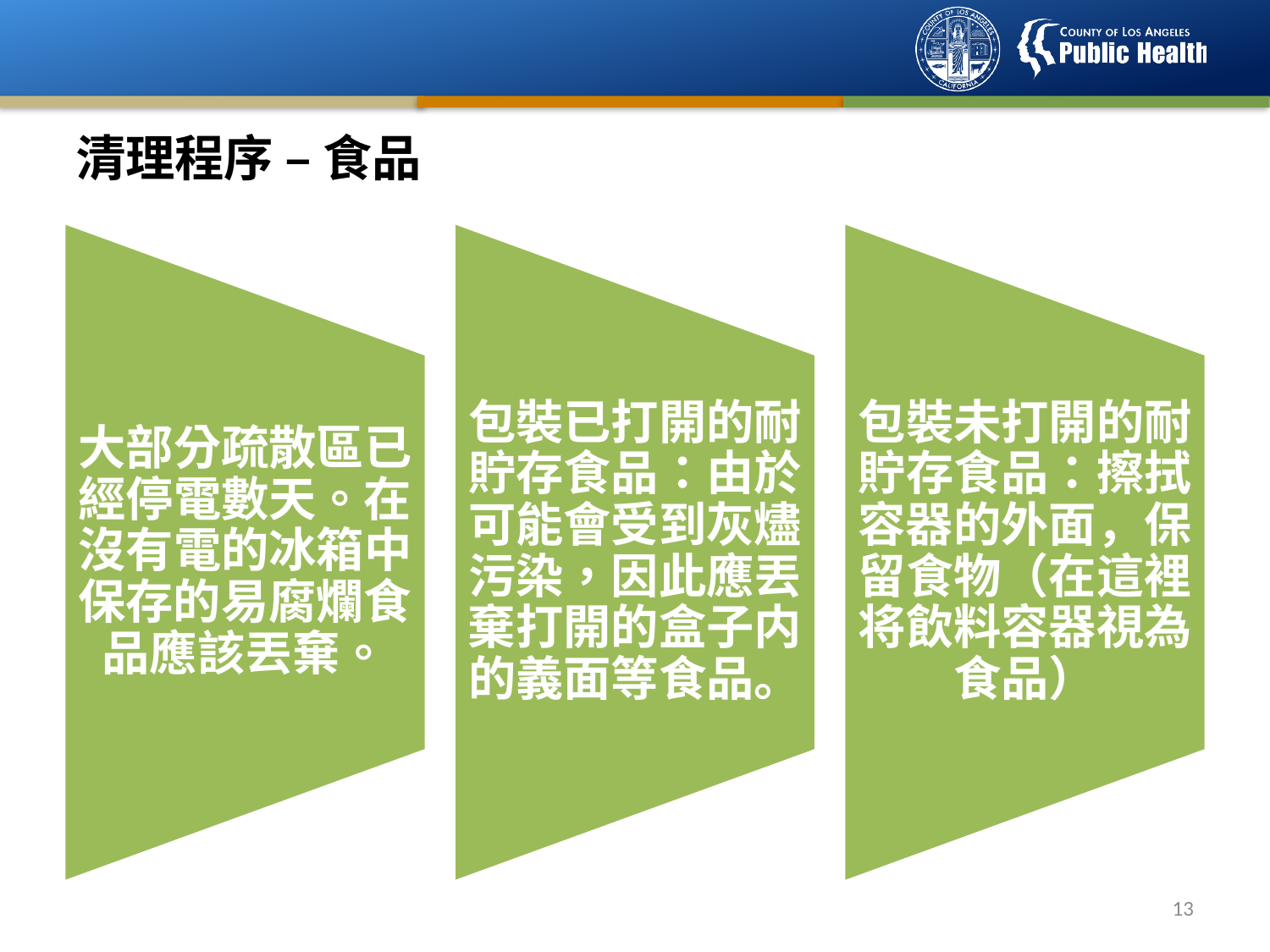

# 清理程序 – 食品
大部分疏散區已經停電數天。在沒有電的冰箱中保存的易腐爛食品應該丟棄。
包裝已打開的耐貯存食品：由於可能會受到灰燼污染，因此應丟棄打開的盒子内的義面等食品。
包裝未打開的耐貯存食品：擦拭容器的外面，保留食物（在這裡将飲料容器視為食品）
13